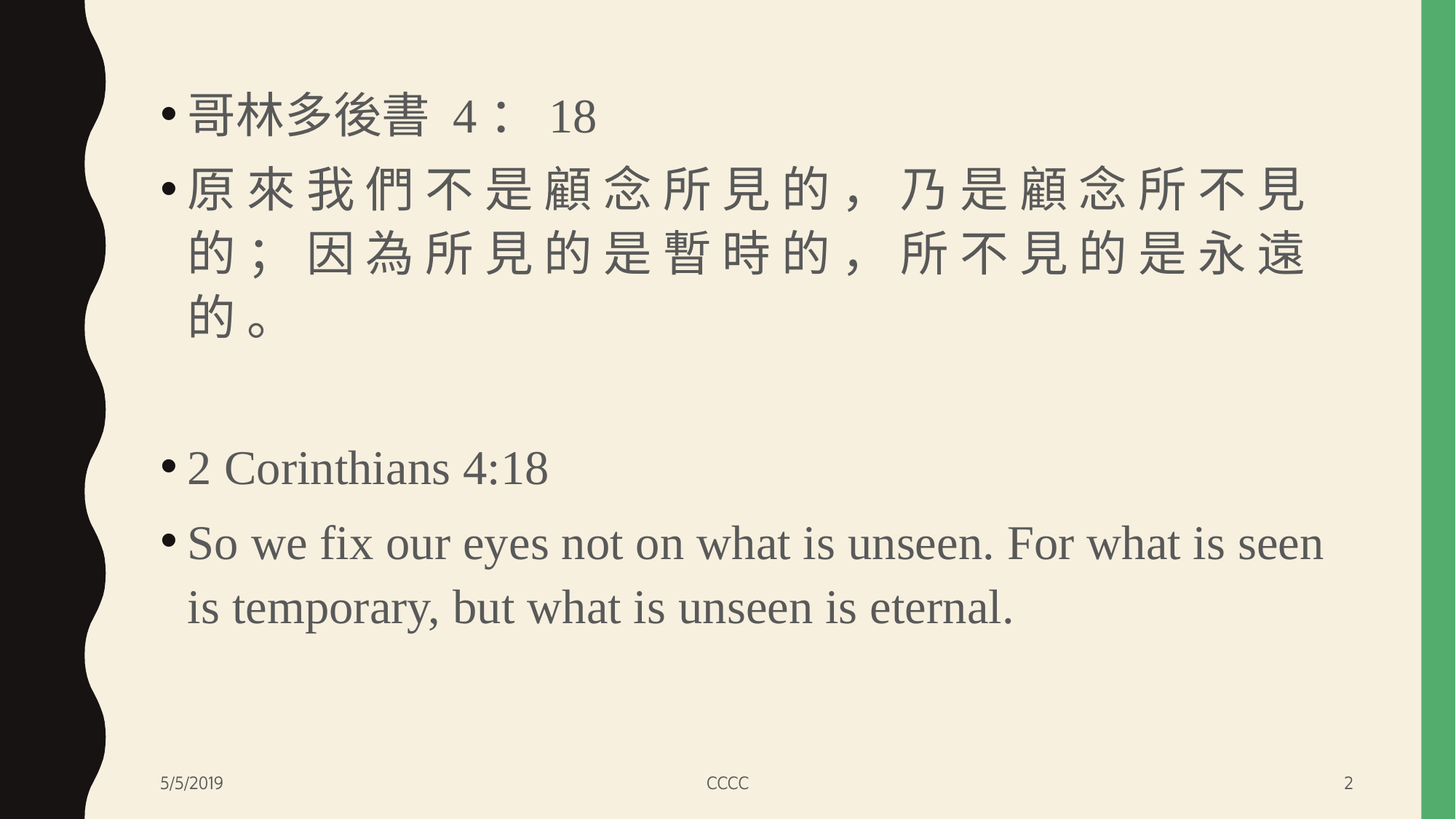

哥林多後書 4：18
原 來 我 們 不 是 顧 念 所 見 的 ， 乃 是 顧 念 所 不 見 的 ； 因 為 所 見 的 是 暫 時 的 ， 所 不 見 的 是 永 遠 的 。

2 Corinthians 4:18
So we fix our eyes not on what is unseen. For what is seen is temporary, but what is unseen is eternal.

5/5/2019
CCCC
2